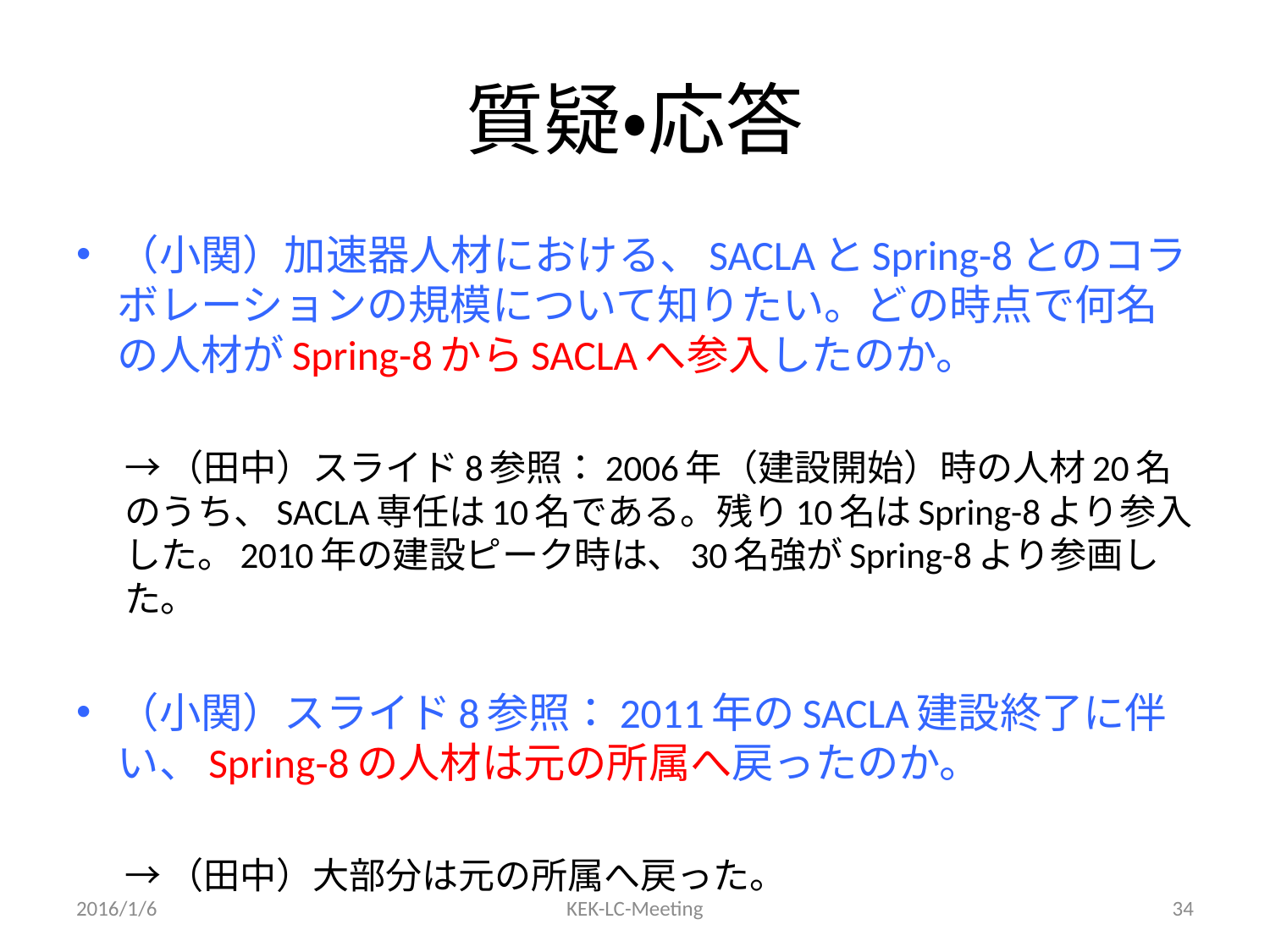

# 質疑・応答
（小関）加速器人材における、SACLAとSpring-8とのコラボレーションの規模について知りたい。どの時点で何名の人材がSpring-8からSACLAへ参入したのか。

→（田中）スライド8参照：2006年（建設開始）時の人材20名のうち、SACLA専任は10名である。残り10名はSpring-8より参入した。2010年の建設ピーク時は、30名強がSpring-8より参画した。

（小関）スライド8参照：2011年のSACLA建設終了に伴い、Spring-8の人材は元の所属へ戻ったのか。

→（田中）大部分は元の所属へ戻った。

2016/1/6
KEK-LC-Meeting
34